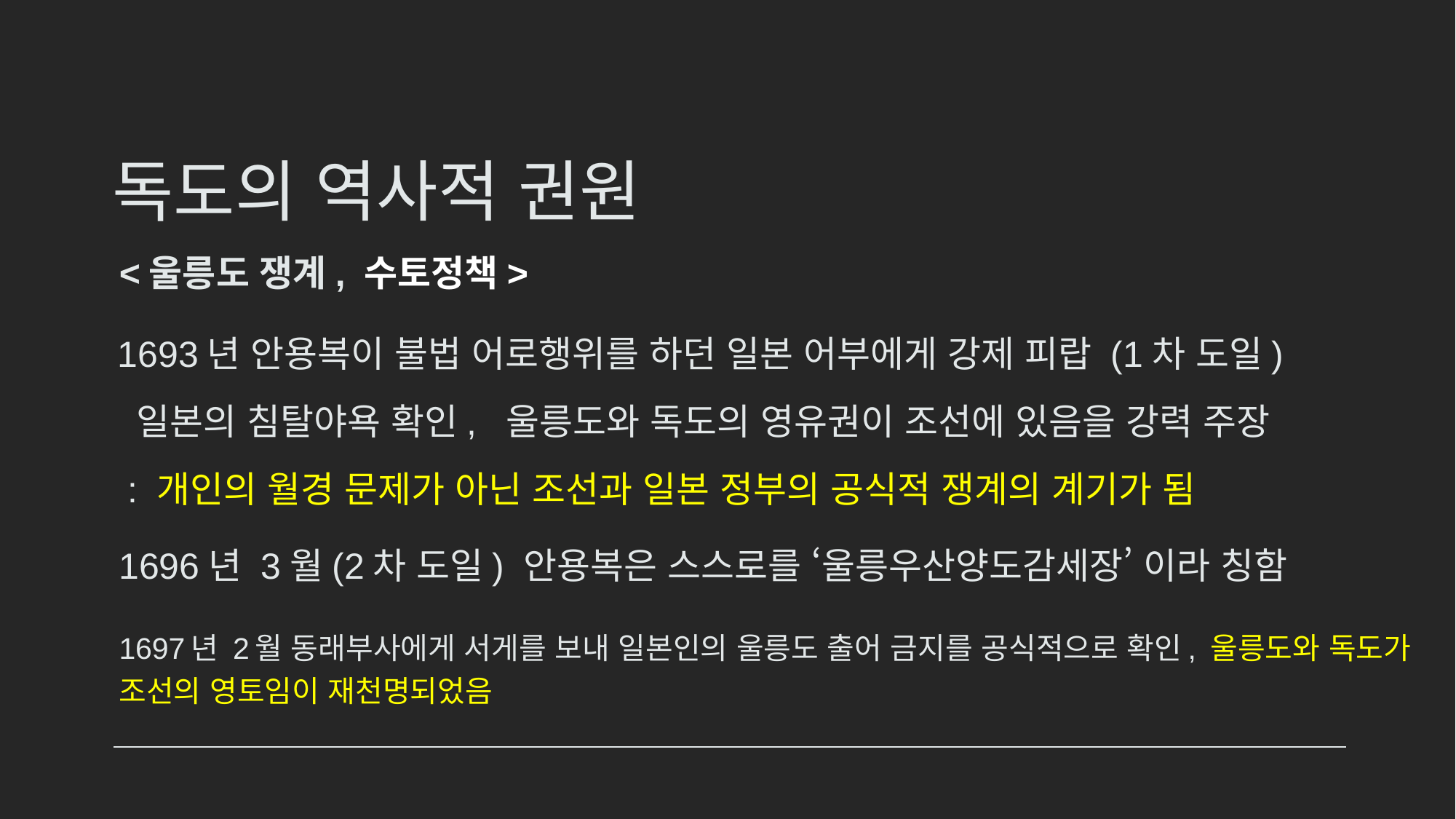

# 독도의 역사적 권원
<울릉도 쟁계, 수토정책>
1693년 안용복이 불법 어로행위를 하던 일본 어부에게 강제 피랍 (1차 도일)
 일본의 침탈야욕 확인,  울릉도와 독도의 영유권이 조선에 있음을 강력 주장
 : 개인의 월경 문제가 아닌 조선과 일본 정부의 공식적 쟁계의 계기가 됨
1696년 3월(2차 도일) 안용복은 스스로를 ‘울릉우산양도감세장’ 이라 칭함

1697년 2월 동래부사에게 서게를 보내 일본인의 울릉도 출어 금지를 공식적으로 확인, 울릉도와 독도가 조선의 영토임이 재천명되었음